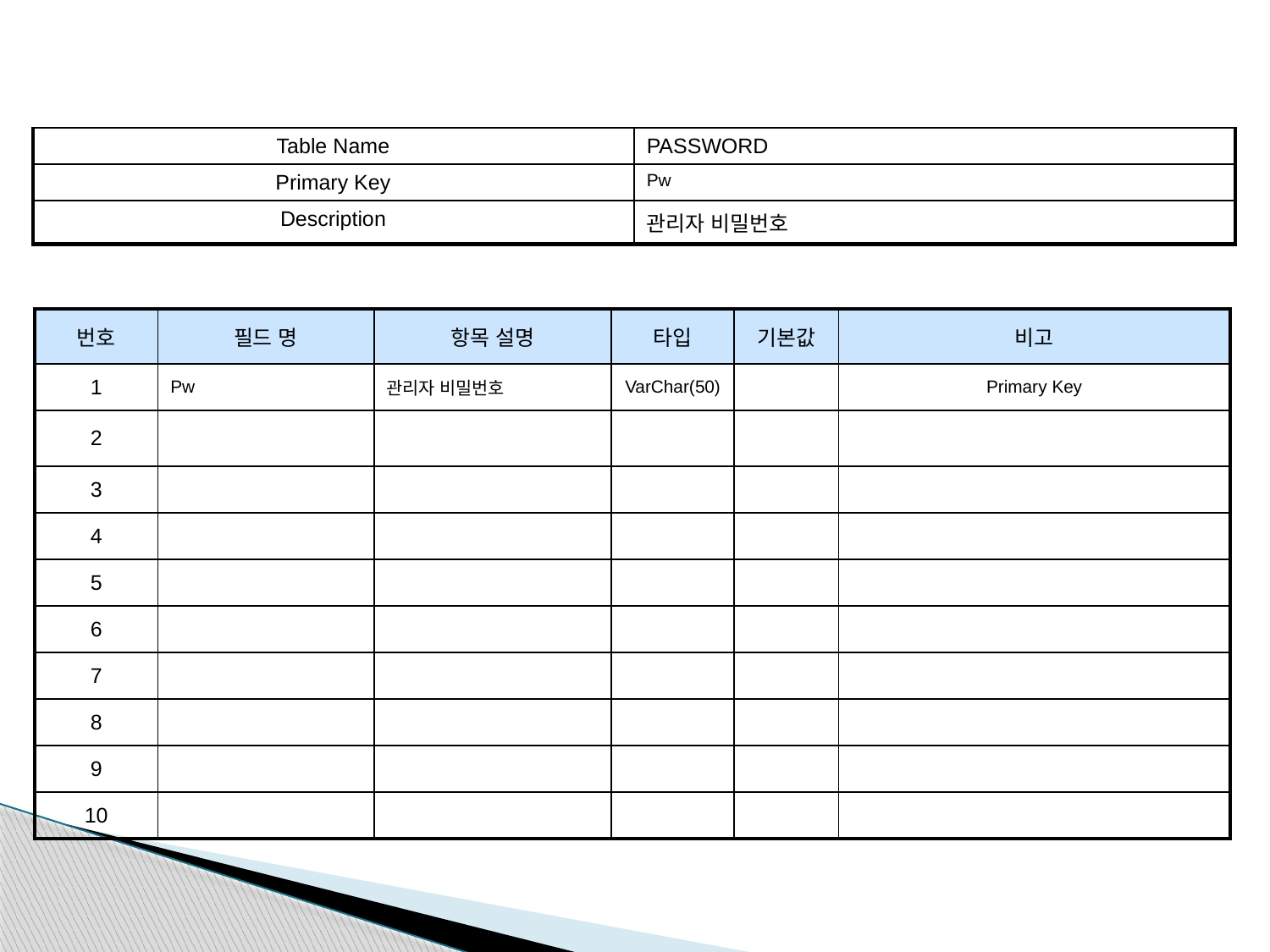

| Table Name | PASSWORD |
| --- | --- |
| Primary Key | Pw |
| Description | 관리자 비밀번호 |
| 번호 | 필드 명 | 항목 설명 | 타입 | 기본값 | 비고 |
| --- | --- | --- | --- | --- | --- |
| 1 | Pw | 관리자 비밀번호 | VarChar(50) |  | Primary Key |
| 2 |  |  |  |  |  |
| 3 |  |  |  |  |  |
| 4 |  |  |  |  |  |
| 5 |  |  |  |  |  |
| 6 |  |  |  |  |  |
| 7 |  |  |  |  |  |
| 8 |  |  |  |  |  |
| 9 |  |  |  |  |  |
| 10 |  |  |  |  |  |